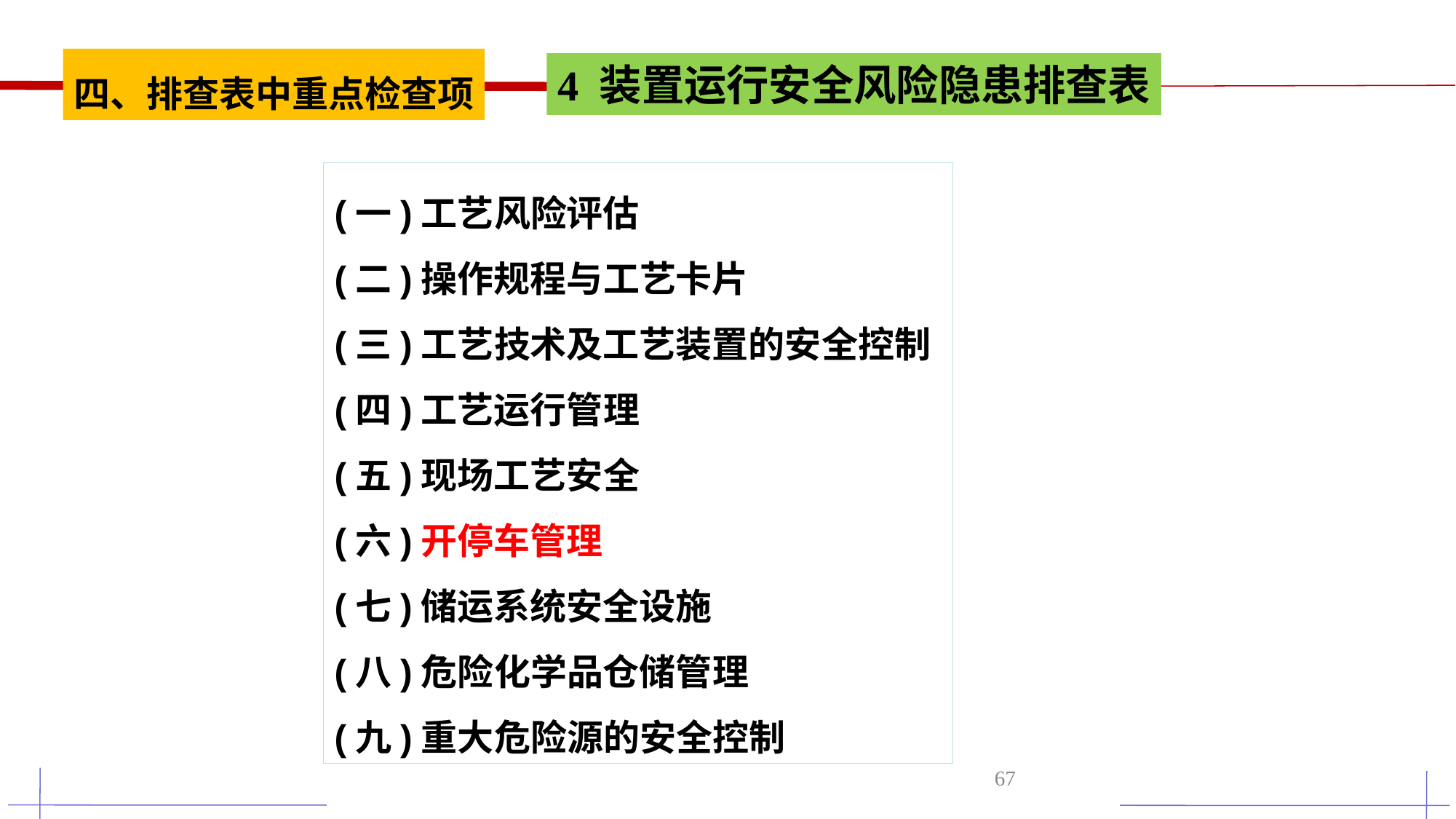

四、排查表中重点检查项
4 装置运行安全风险隐患排查表
(一)工艺风险评估
(二)操作规程与工艺卡片
(三)工艺技术及工艺装置的安全控制
(四)工艺运行管理
(五)现场工艺安全
(六)开停车管理
(七)储运系统安全设施
(八)危险化学品仓储管理
(九)重大危险源的安全控制
67